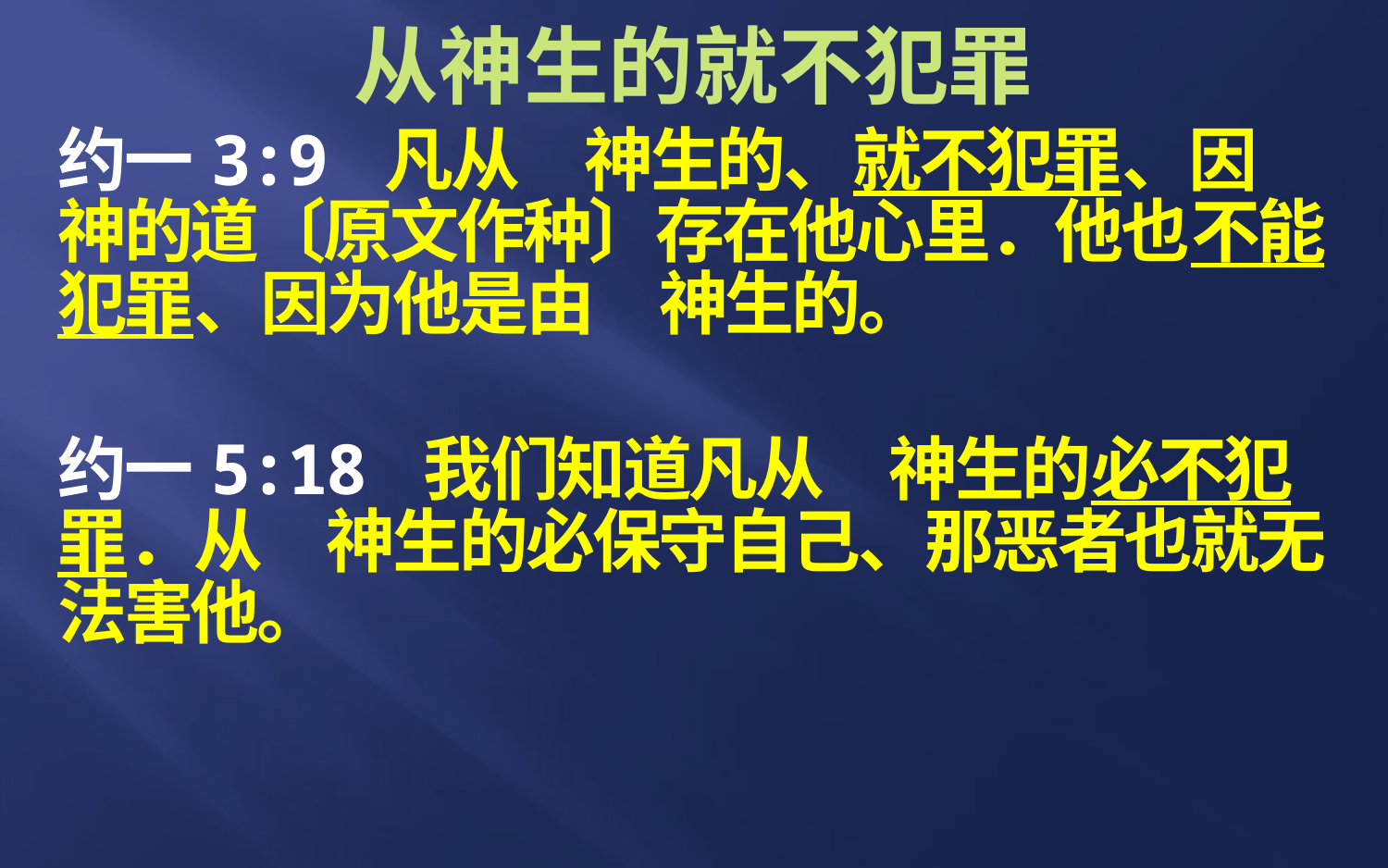

# 从神生的就不犯罪
约一3:9 凡从　神生的、就不犯罪、因　神的道〔原文作种〕存在他心里．他也不能犯罪、因为他是由　神生的。

约一5:18 我们知道凡从　神生的必不犯罪．从　神生的必保守自己、那恶者也就无法害他。